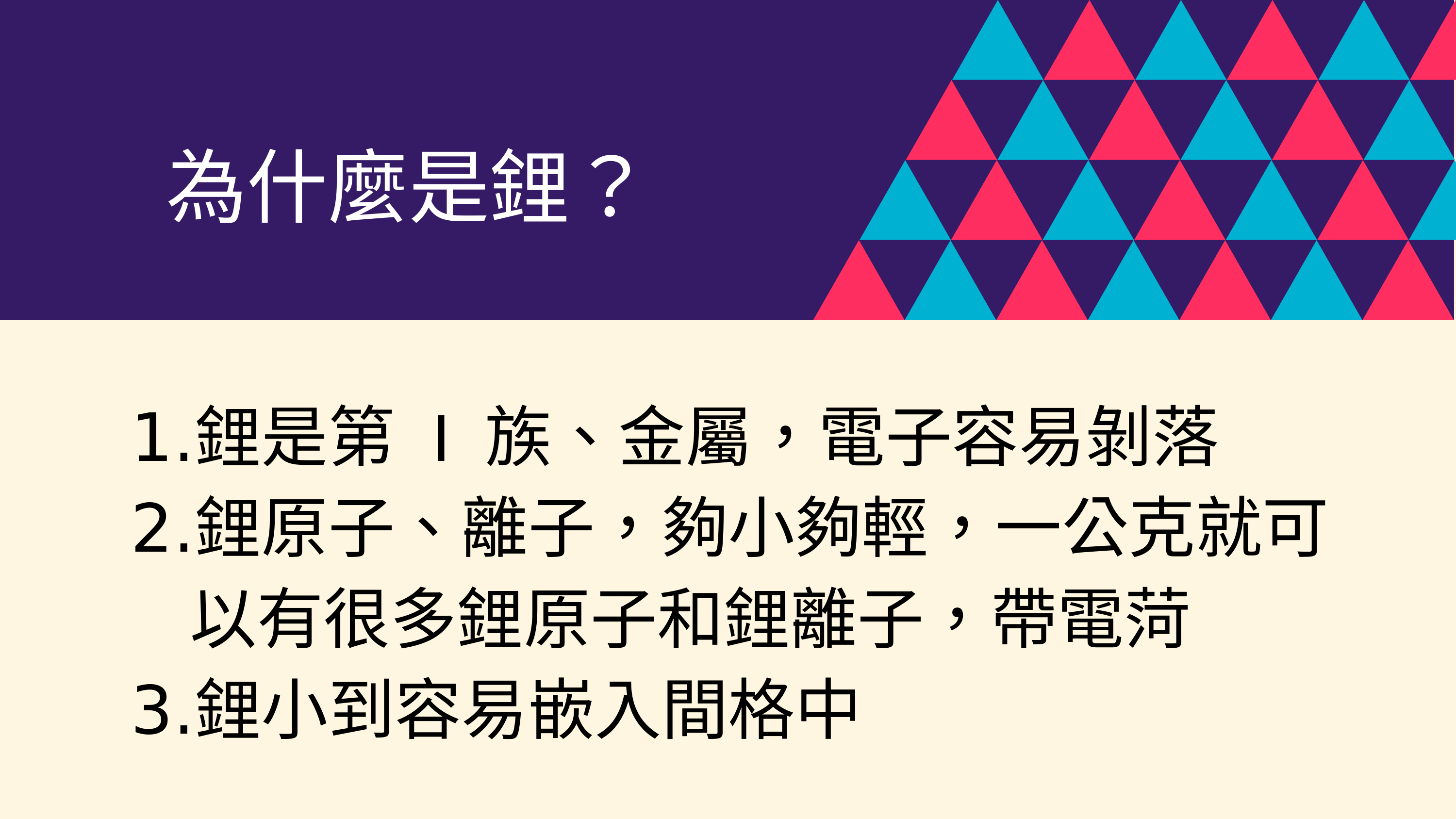

為什麼是鋰？
鋰是第 I 族、金屬，電子容易剝落
鋰原子、離子，夠小夠輕，一公克就可以有很多鋰原子和鋰離子，帶電菏
鋰小到容易嵌入間格中